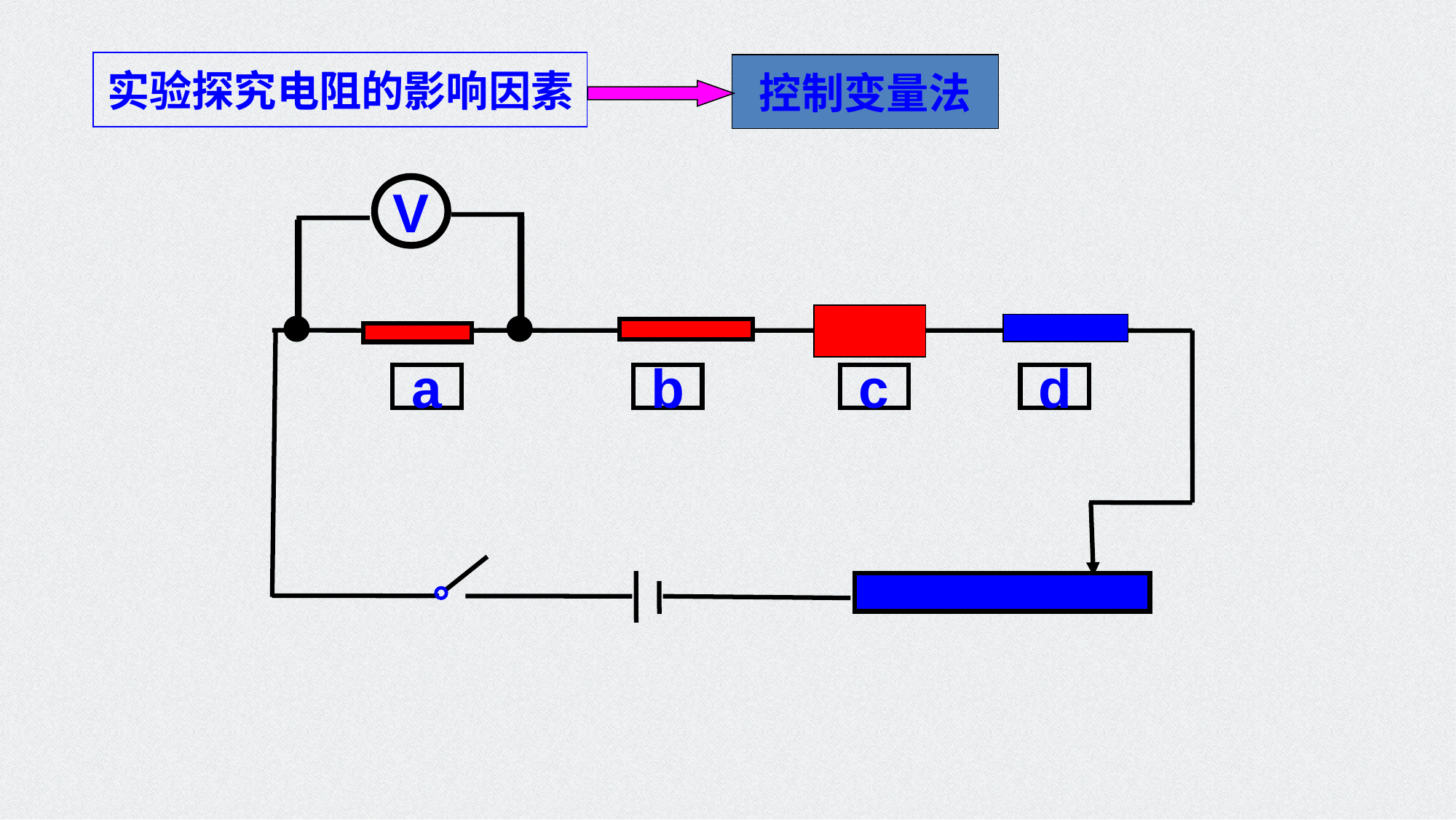

实验探究电阻的影响因素
控制变量法

V

a
b
c
d